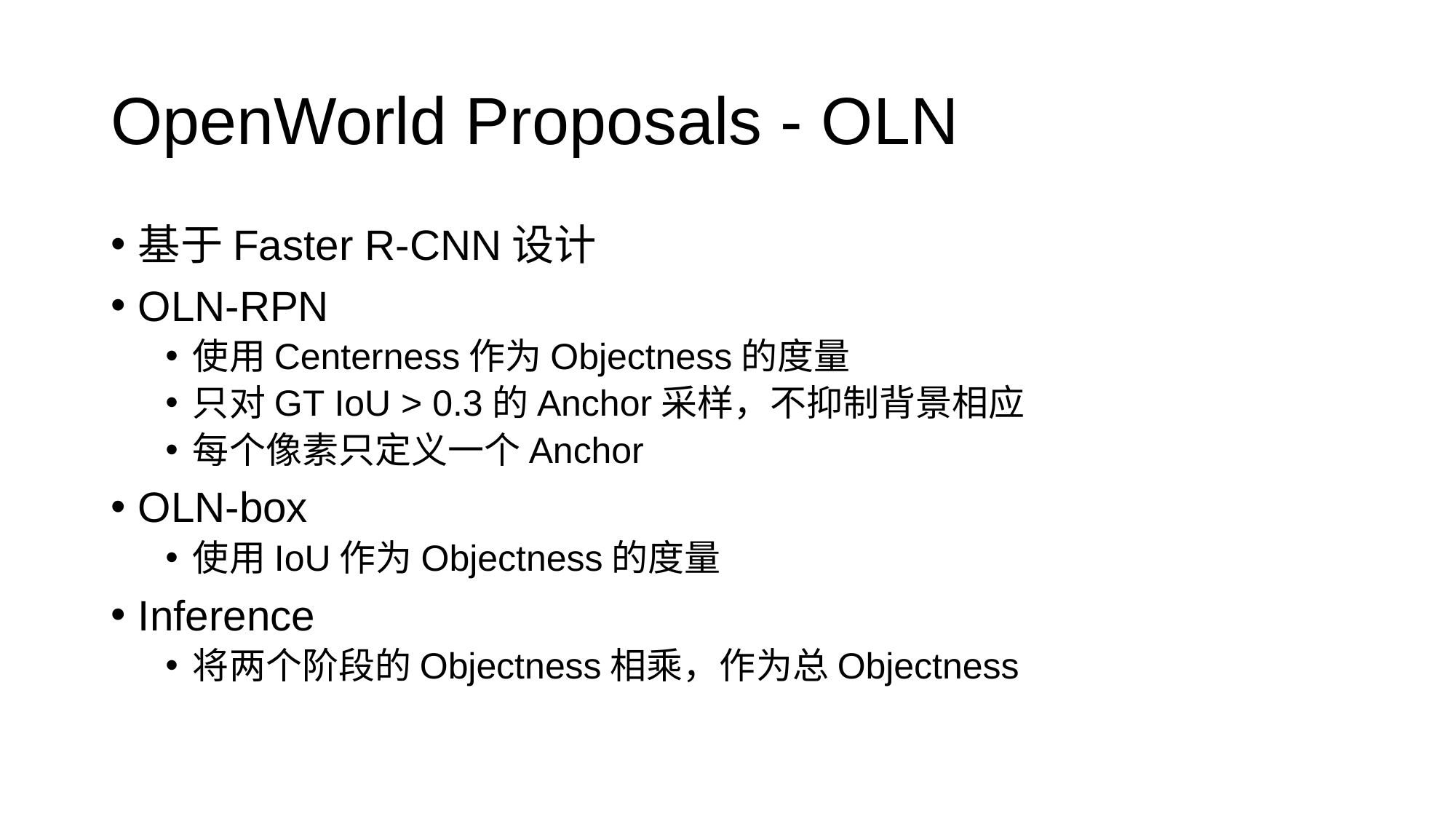

# OpenWorld Proposals - OLN
基于Faster R-CNN设计
OLN-RPN
使用Centerness作为Objectness的度量
只对GT IoU > 0.3的Anchor采样，不抑制背景相应
每个像素只定义一个Anchor
OLN-box
使用IoU作为Objectness的度量
Inference
将两个阶段的Objectness相乘，作为总Objectness